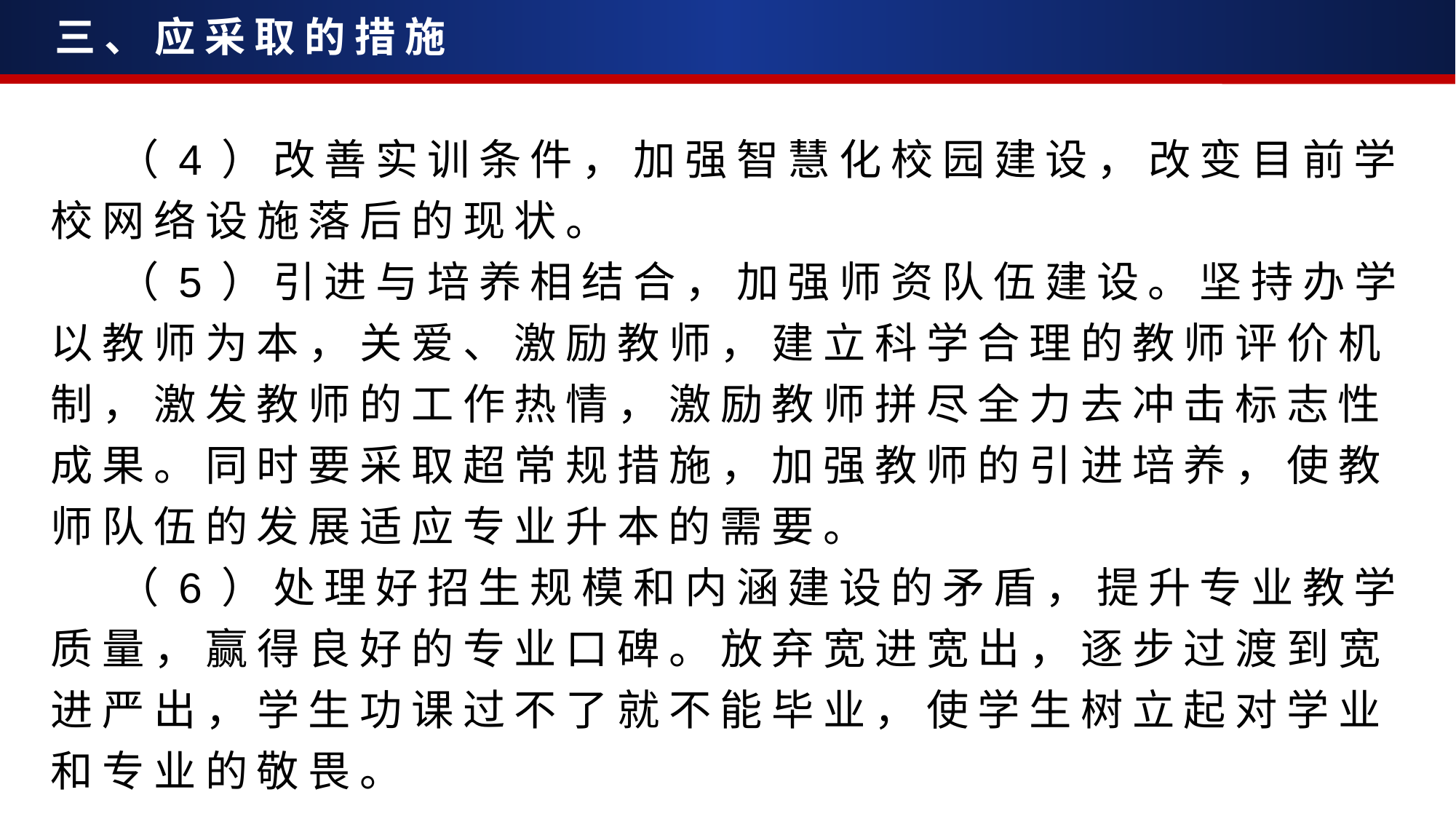

# 三、应采取的措施
   （4）改善实训条件，加强智慧化校园建设，改变目前学校网络设施落后的现状。
   （5）引进与培养相结合，加强师资队伍建设。坚持办学以教师为本，关爱、激励教师，建立科学合理的教师评价机制，激发教师的工作热情，激励教师拼尽全力去冲击标志性成果。同时要采取超常规措施，加强教师的引进培养，使教师队伍的发展适应专业升本的需要。
   （6）处理好招生规模和内涵建设的矛盾，提升专业教学质量，赢得良好的专业口碑。放弃宽进宽出，逐步过渡到宽进严出，学生功课过不了就不能毕业，使学生树立起对学业和专业的敬畏。